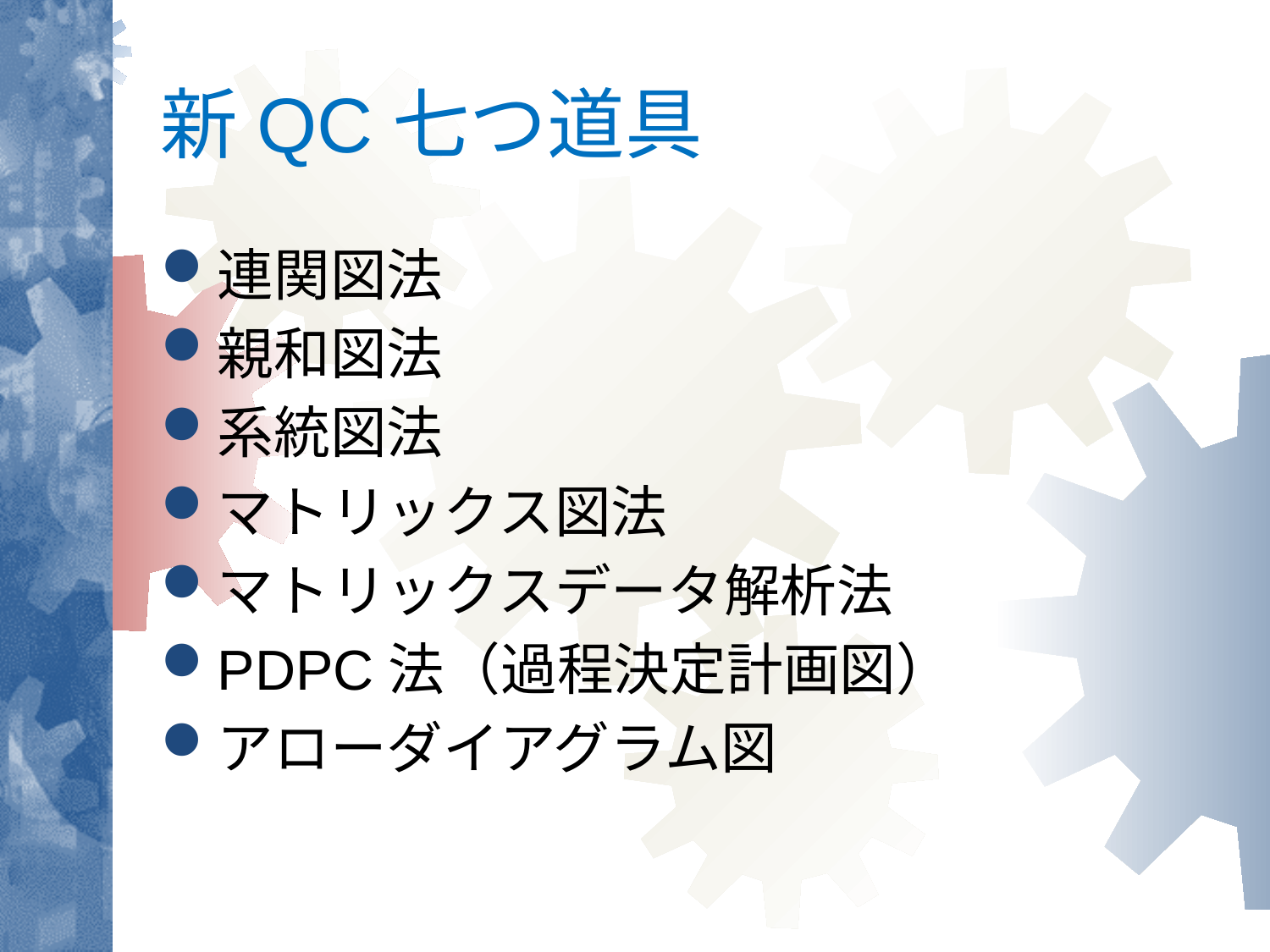

新QC七つ道具
連関図法
親和図法
系統図法
マトリックス図法
マトリックスデータ解析法
PDPC法（過程決定計画図）
アローダイアグラム図